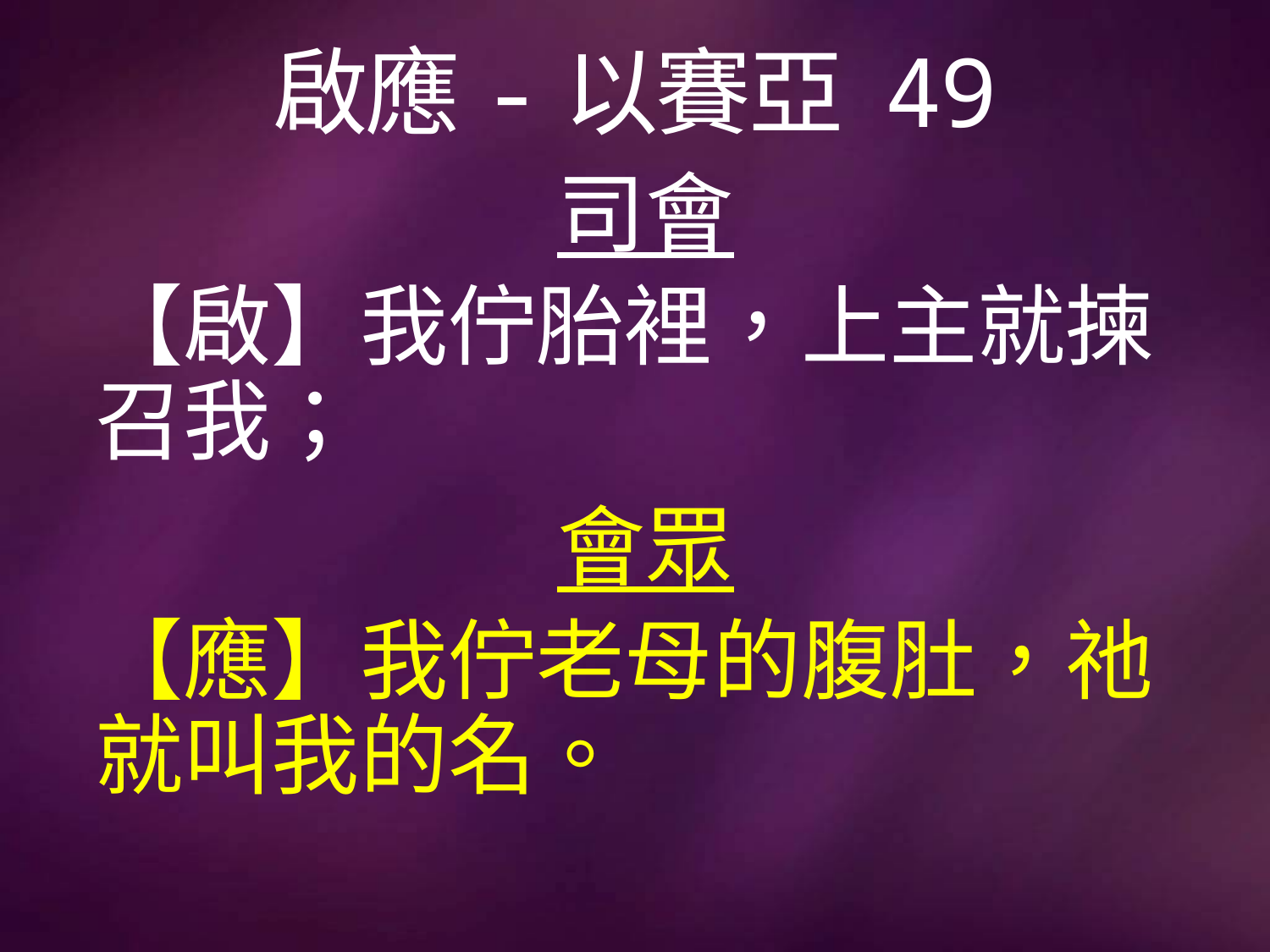

# 啟應-以賽亞 49
司會
【啟】我佇胎裡，上主就揀召我；

會眾
【應】我佇老母的腹肚，祂就叫我的名。